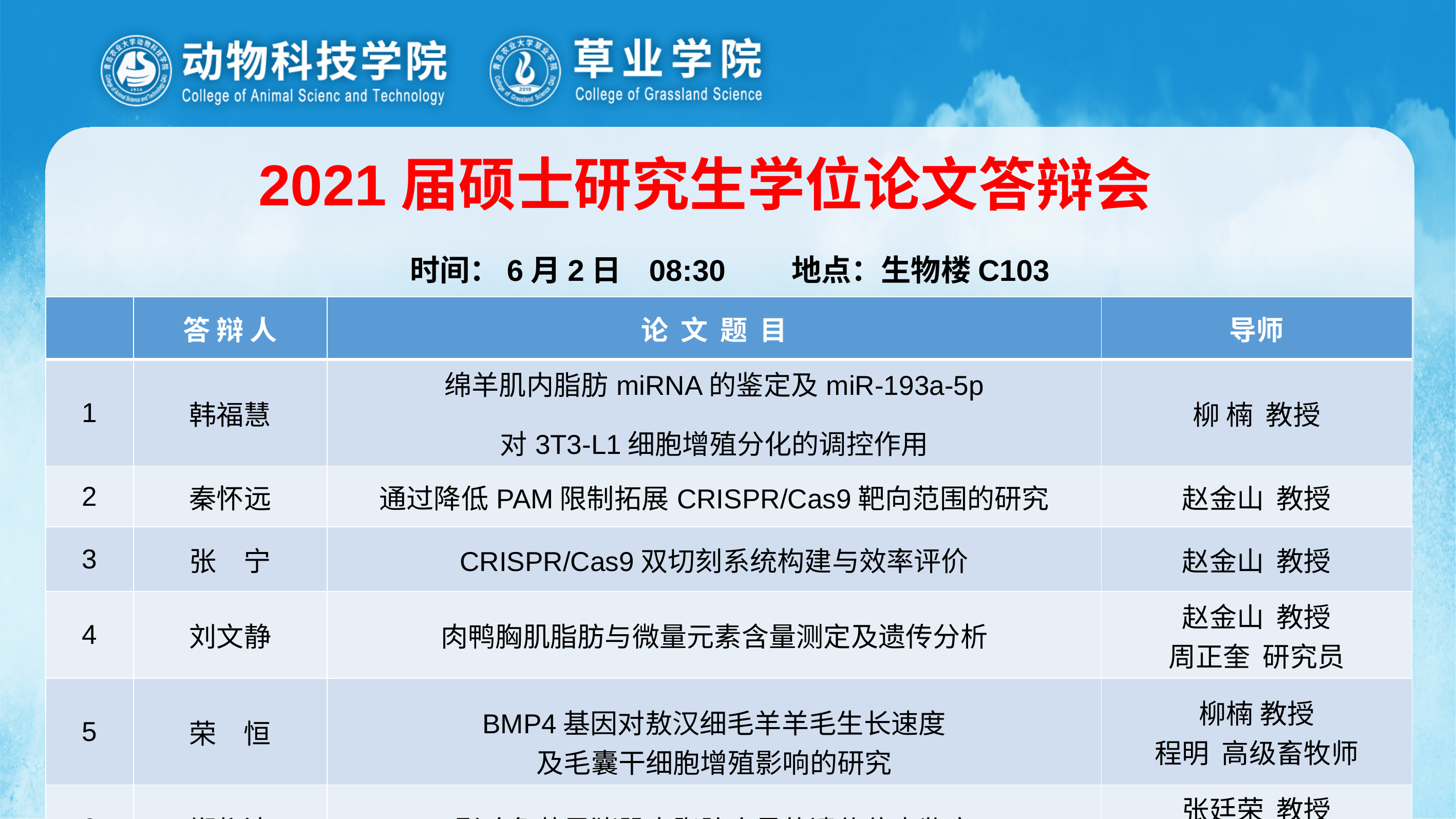

2021届硕士研究生学位论文答辩会
时间：6月2日   08:30       地点：生物楼C103
|  | 答 辩 人 | 论 文 题 目 | 导师 |
| --- | --- | --- | --- |
| 1 | 韩福慧 | 绵羊肌内脂肪miRNA的鉴定及miR-193a-5p 对3T3-L1细胞增殖分化的调控作用 | 柳 楠 教授 |
| 2 | 秦怀远 | 通过降低PAM限制拓展CRISPR/Cas9靶向范围的研究 | 赵金山 教授 |
| 3 | 张　宁 | CRISPR/Cas9双切刻系统构建与效率评价 | 赵金山 教授 |
| 4 | 刘文静 | 肉鸭胸肌脂肪与微量元素含量测定及遗传分析 | 赵金山 教授 周正奎 研究员 |
| 5 | 荣　恒 | BMP4基因对敖汉细毛羊羊毛生长速度 及毛囊干细胞增殖影响的研究 | 柳楠 教授 程明 高级畜牧师 |
| 6 | 郑仰清 | 影响鲁莱黑猪肌内脂肪含量的遗传位点鉴定 | 张廷荣 教授 徐云华 研究员 |